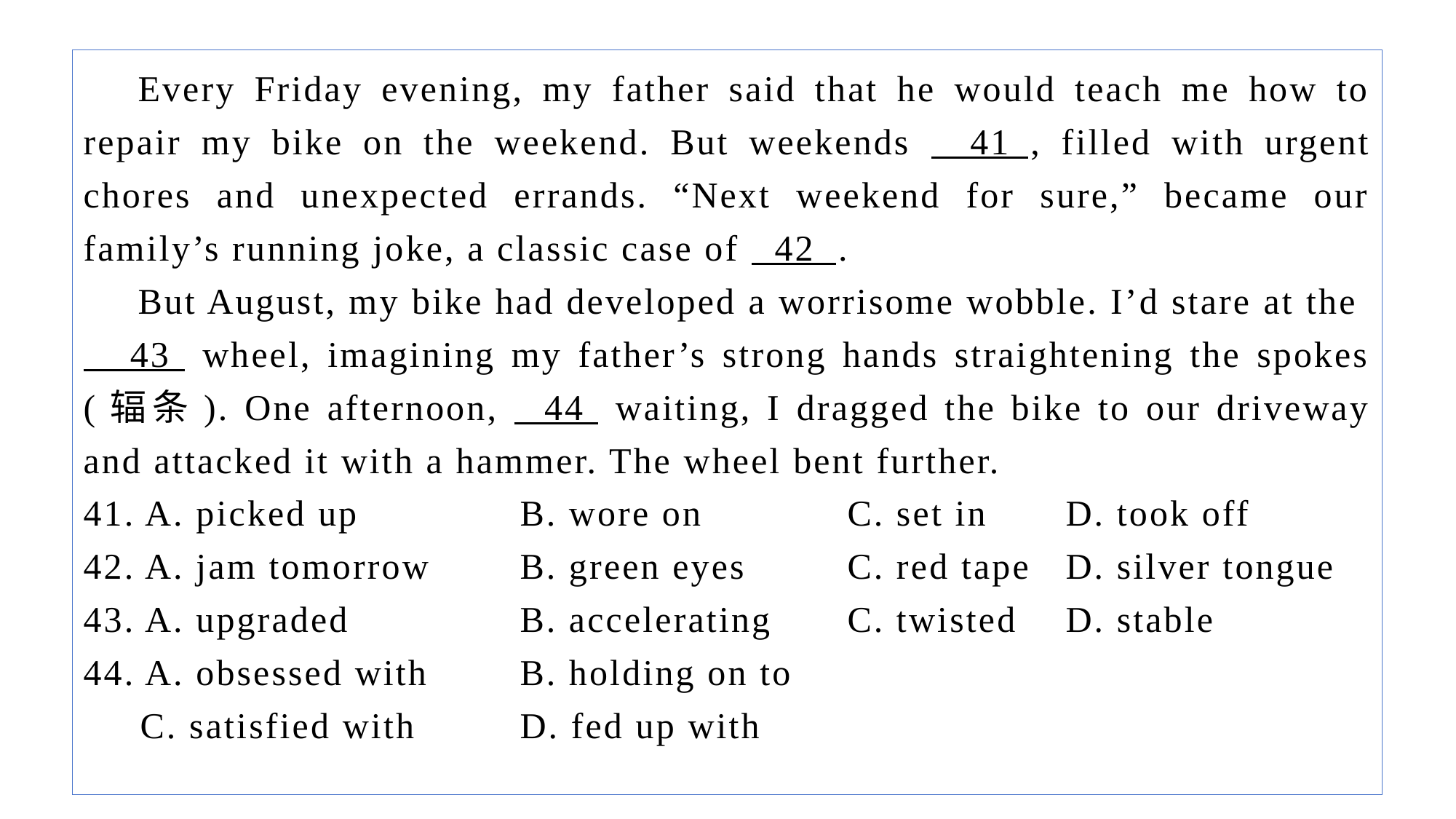

Every Friday evening, my father said that he would teach me how to repair my bike on the weekend. But weekends   41 , filled with urgent chores and unexpected errands. “Next weekend for sure,” became our family’s running joke, a classic case of   42  .
But August, my bike had developed a worrisome wobble. I’d stare at the     43  wheel, imagining my father’s strong hands straightening the spokes (辐条). One afternoon,   44  waiting, I dragged the bike to our driveway and attacked it with a hammer. The wheel bent further.
41. A. picked up 		B. wore on 		C. set in 	D. took off
42. A. jam tomorrow 	B. green eyes 	C. red tape 	D. silver tongue
43. A. upgraded 		B. accelerating 	C. twisted 	D. stable
44. A. obsessed with 	B. holding on to
     C. satisfied with 	D. fed up with